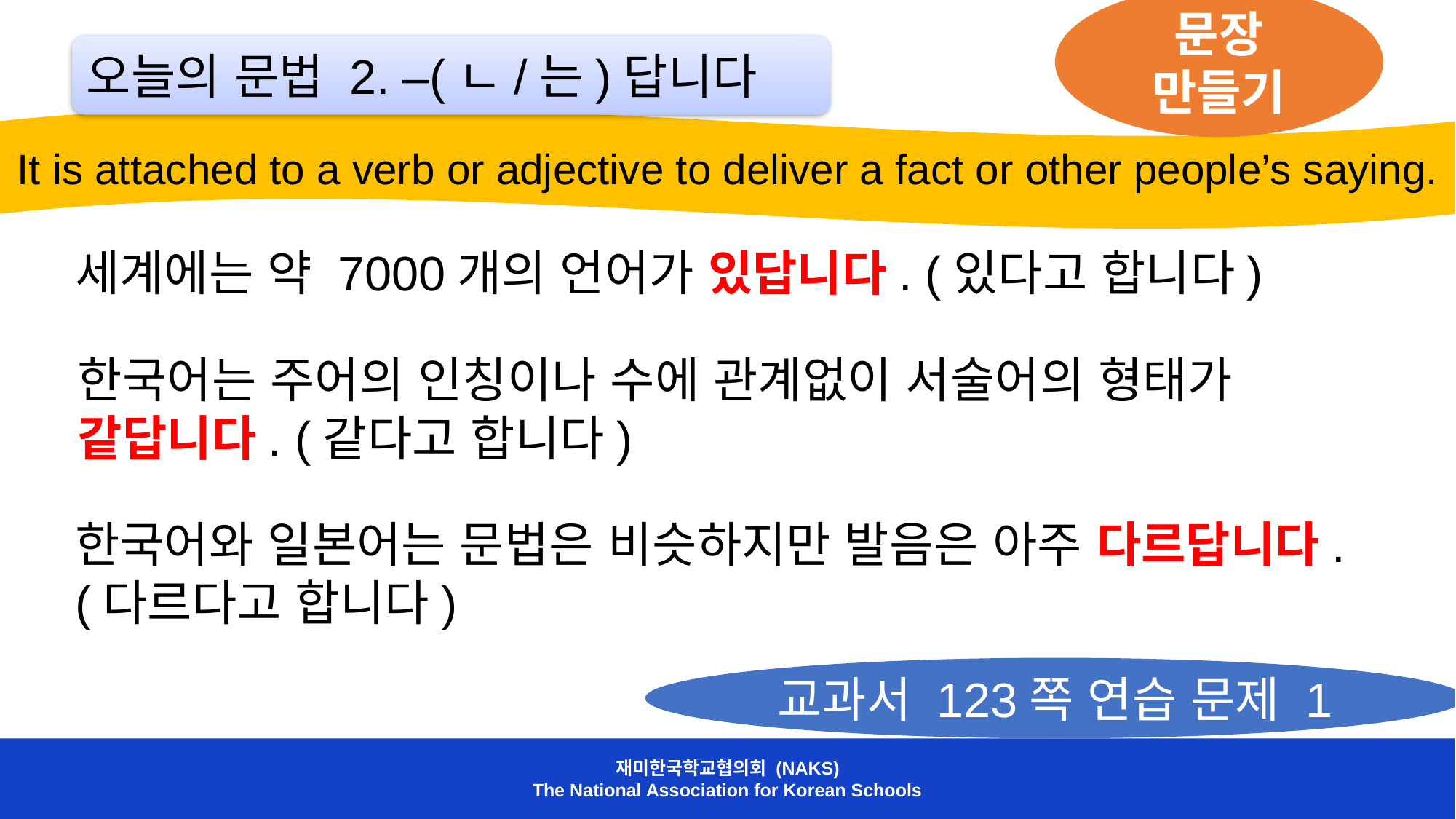

문장 만들기
오늘의 문법 2. –(ㄴ/는)답니다
It is attached to a verb or adjective to deliver a fact or other people’s saying.
세계에는 약 7000개의 언어가 있답니다. (있다고 합니다)
한국어는 주어의 인칭이나 수에 관계없이 서술어의 형태가 같답니다. (같다고 합니다)
한국어와 일본어는 문법은 비슷하지만 발음은 아주 다르답니다. (다르다고 합니다)
교과서 123쪽 연습 문제 1
재미한국학교협의회 (NAKS)
The National Association for Korean Schools